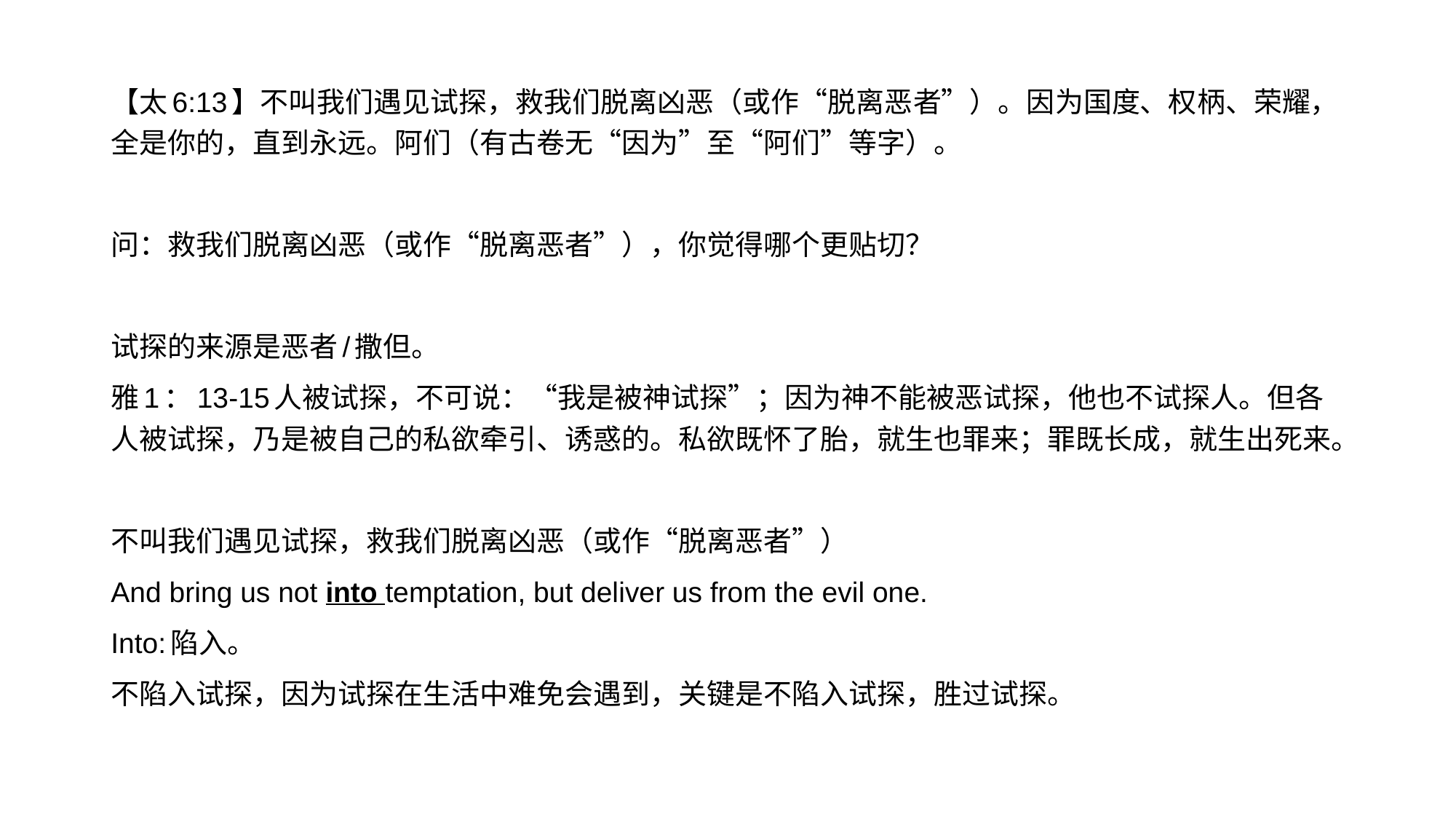

#
【太6:13】不叫我们遇见试探，救我们脱离凶恶（或作“脱离恶者”）。因为国度、权柄、荣耀，全是你的，直到永远。阿们（有古卷无“因为”至“阿们”等字）。

问：救我们脱离凶恶（或作“脱离恶者”），你觉得哪个更贴切？

试探的来源是恶者/撒但。
雅1：13-15人被试探，不可说：“我是被神试探”；因为神不能被恶试探，他也不试探人。但各人被试探，乃是被自己的私欲牵引、诱惑的。私欲既怀了胎，就生也罪来；罪既长成，就生出死来。

不叫我们遇见试探，救我们脱离凶恶（或作“脱离恶者”）
And bring us not into temptation, but deliver us from the evil one.
Into:陷入。
不陷入试探，因为试探在生活中难免会遇到，关键是不陷入试探，胜过试探。